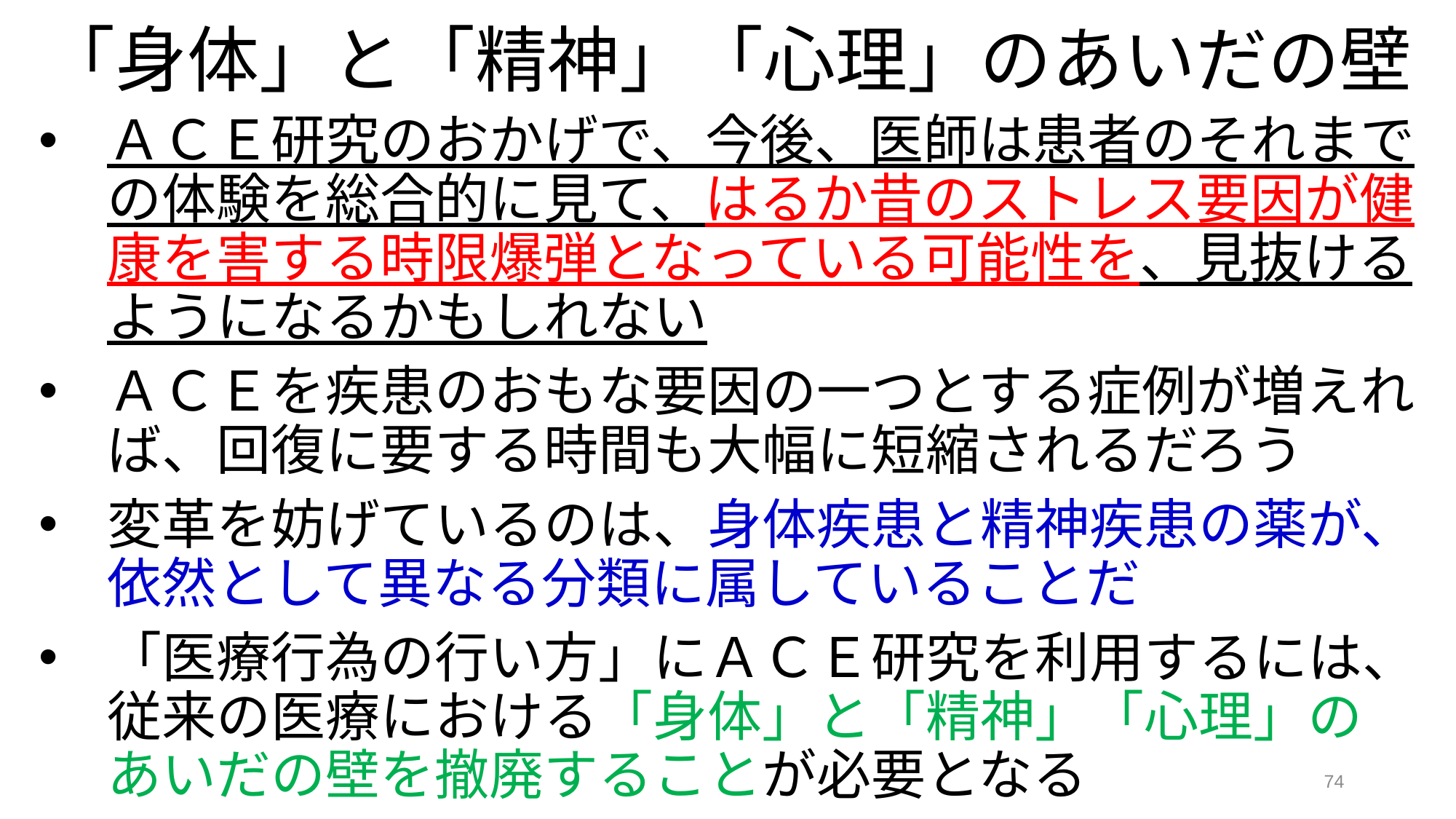

# 「身体」と「精神」「心理」のあいだの壁
ＡＣＥ研究のおかげで、今後、医師は患者のそれまでの体験を総合的に見て、はるか昔のストレス要因が健康を害する時限爆弾となっている可能性を、見抜けるようになるかもしれない
ＡＣＥを疾患のおもな要因の一つとする症例が増えれば、回復に要する時間も大幅に短縮されるだろう
変革を妨げているのは、身体疾患と精神疾患の薬が、依然として異なる分類に属していることだ
「医療行為の行い方」にＡＣＥ研究を利用するには、従来の医療における「身体」と「精神」「心理」のあいだの壁を撤廃することが必要となる

74